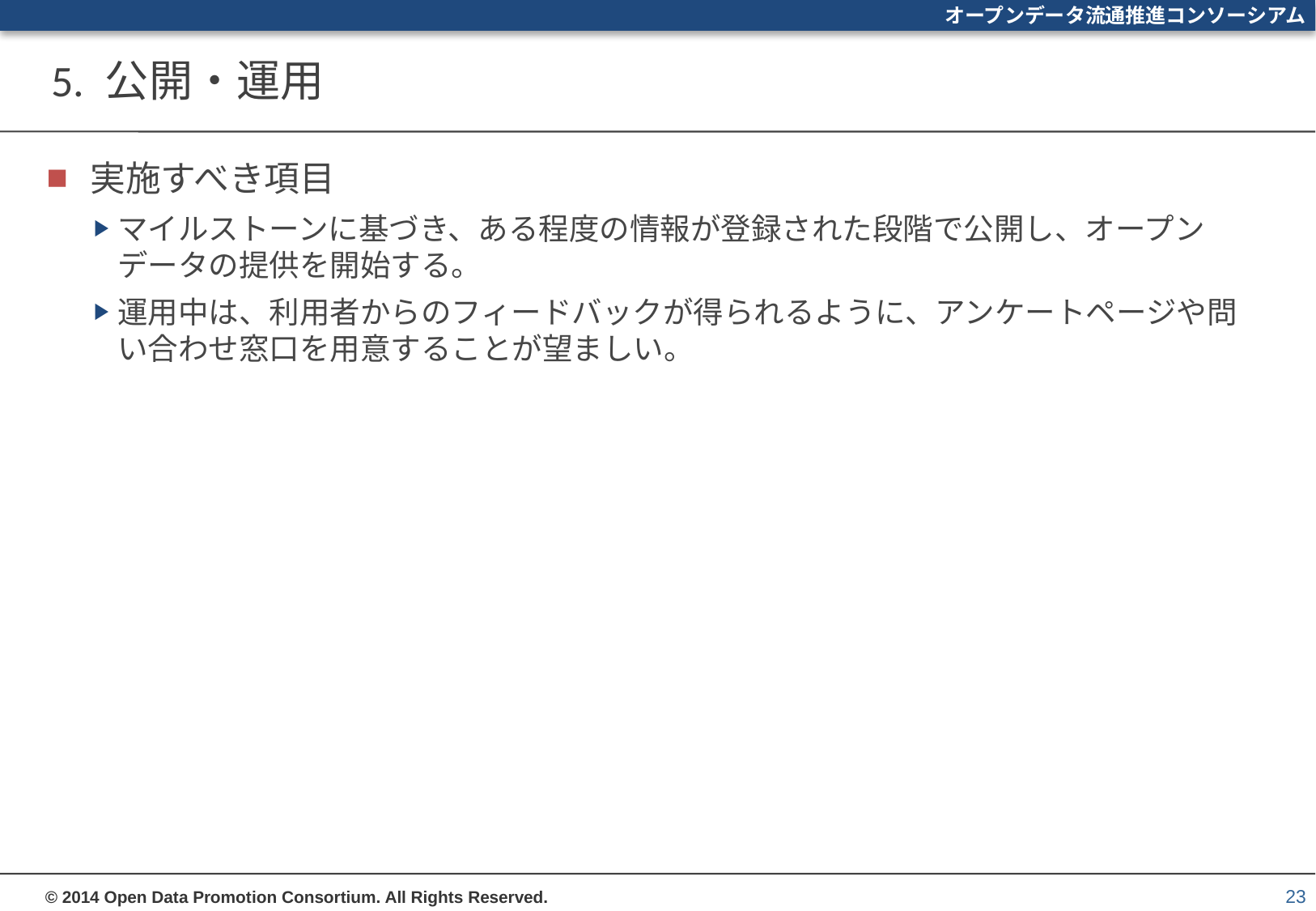

# 5. 公開・運用
実施すべき項目
マイルストーンに基づき、ある程度の情報が登録された段階で公開し、オープンデータの提供を開始する。
運用中は、利用者からのフィードバックが得られるように、アンケートページや問い合わせ窓口を用意することが望ましい。

23